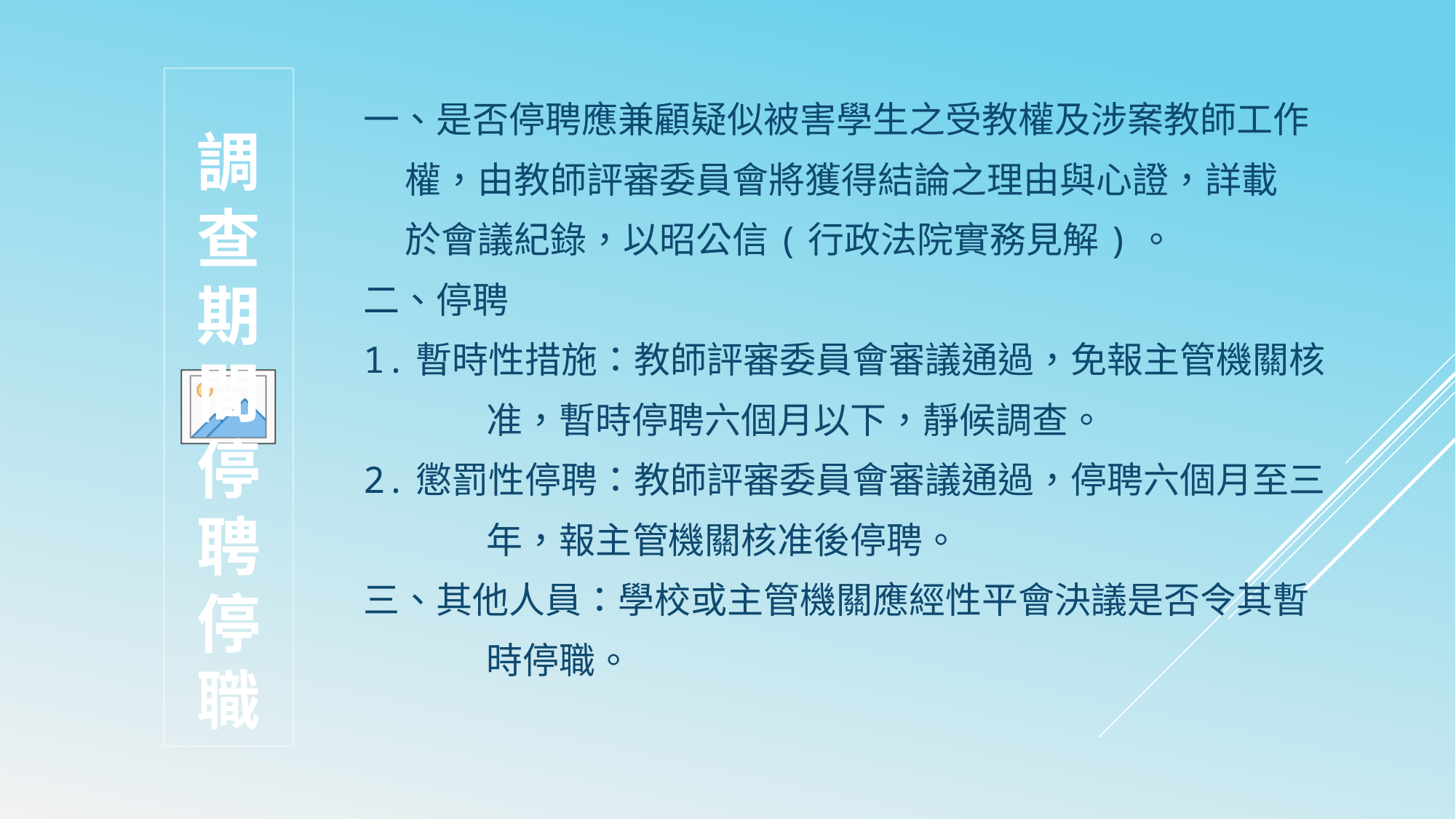

調
查
期
間
停
聘
停
職

一、是否停聘應兼顧疑似被害學生之受教權及涉案教師工作
    權，由教師評審委員會將獲得結論之理由與心證，詳載
    於會議紀錄，以昭公信(行政法院實務見解)。
二、停聘
1.暫時性措施：教師評審委員會審議通過，免報主管機關核
              准，暫時停聘六個月以下，靜候調查。
2.懲罰性停聘：教師評審委員會審議通過，停聘六個月至三
              年，報主管機關核准後停聘。
三、其他人員：學校或主管機關應經性平會決議是否令其暫
              時停職。